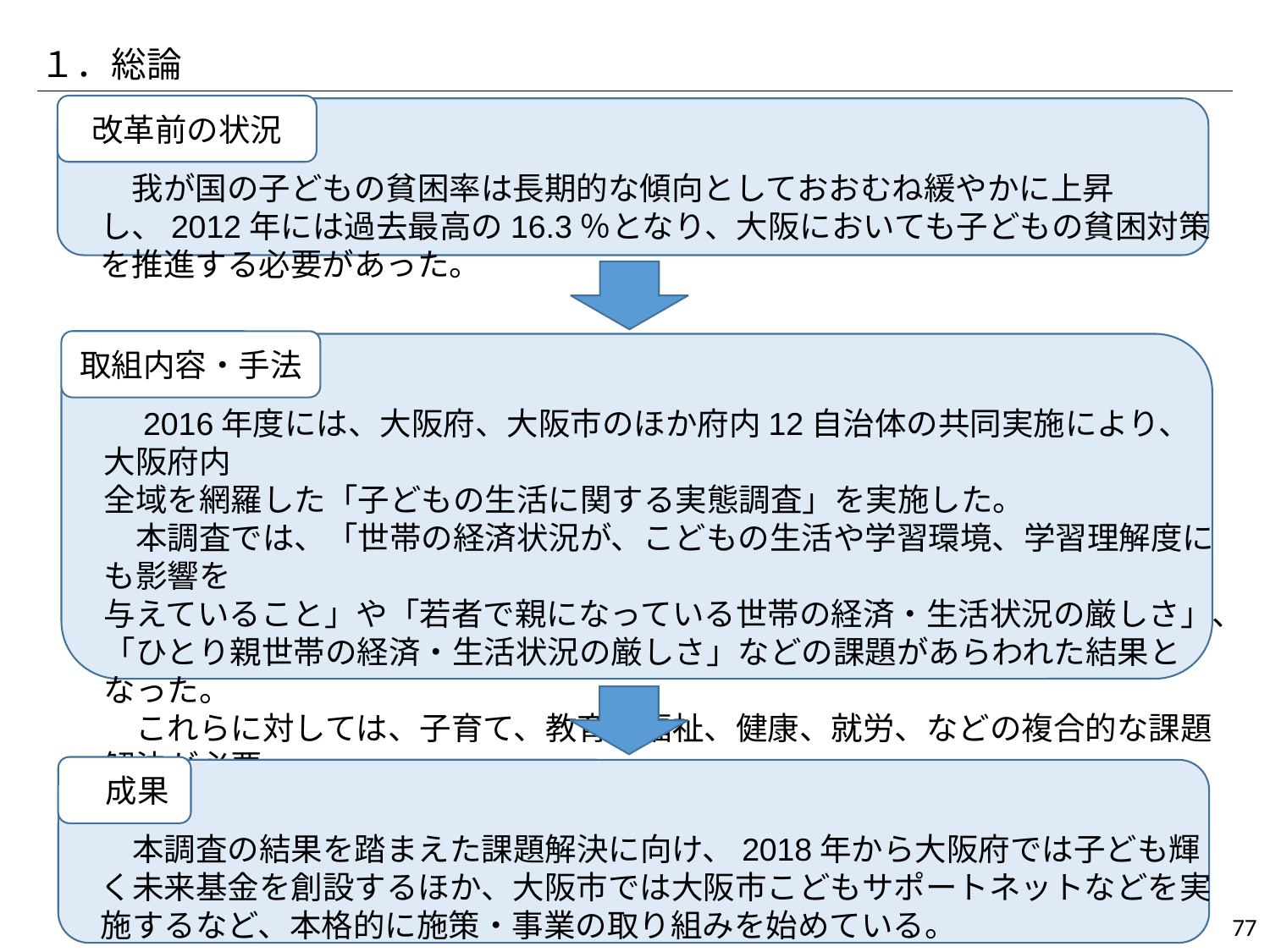

１．総論
改革前の状況

　我が国の子どもの貧困率は長期的な傾向としておおむね緩やかに上昇し、2012年には過去最高の16.3％となり、大阪においても子どもの貧困対策を推進する必要があった。

取組内容・手法

　2016年度には、大阪府、大阪市のほか府内12自治体の共同実施により、大阪府内
全域を網羅した「子どもの生活に関する実態調査」を実施した。
　本調査では、「世帯の経済状況が、こどもの生活や学習環境、学習理解度にも影響を
与えていること」や「若者で親になっている世帯の経済・生活状況の厳しさ」、「ひとり親世帯の経済・生活状況の厳しさ」などの課題があらわれた結果となった。
　これらに対しては、子育て、教育、福祉、健康、就労、などの複合的な課題解決が必要
となる。

　成果

　本調査の結果を踏まえた課題解決に向け、2018年から大阪府では子ども輝く未来基金を創設するほか、大阪市では大阪市こどもサポートネットなどを実施するなど、本格的に施策・事業の取り組みを始めている。
77